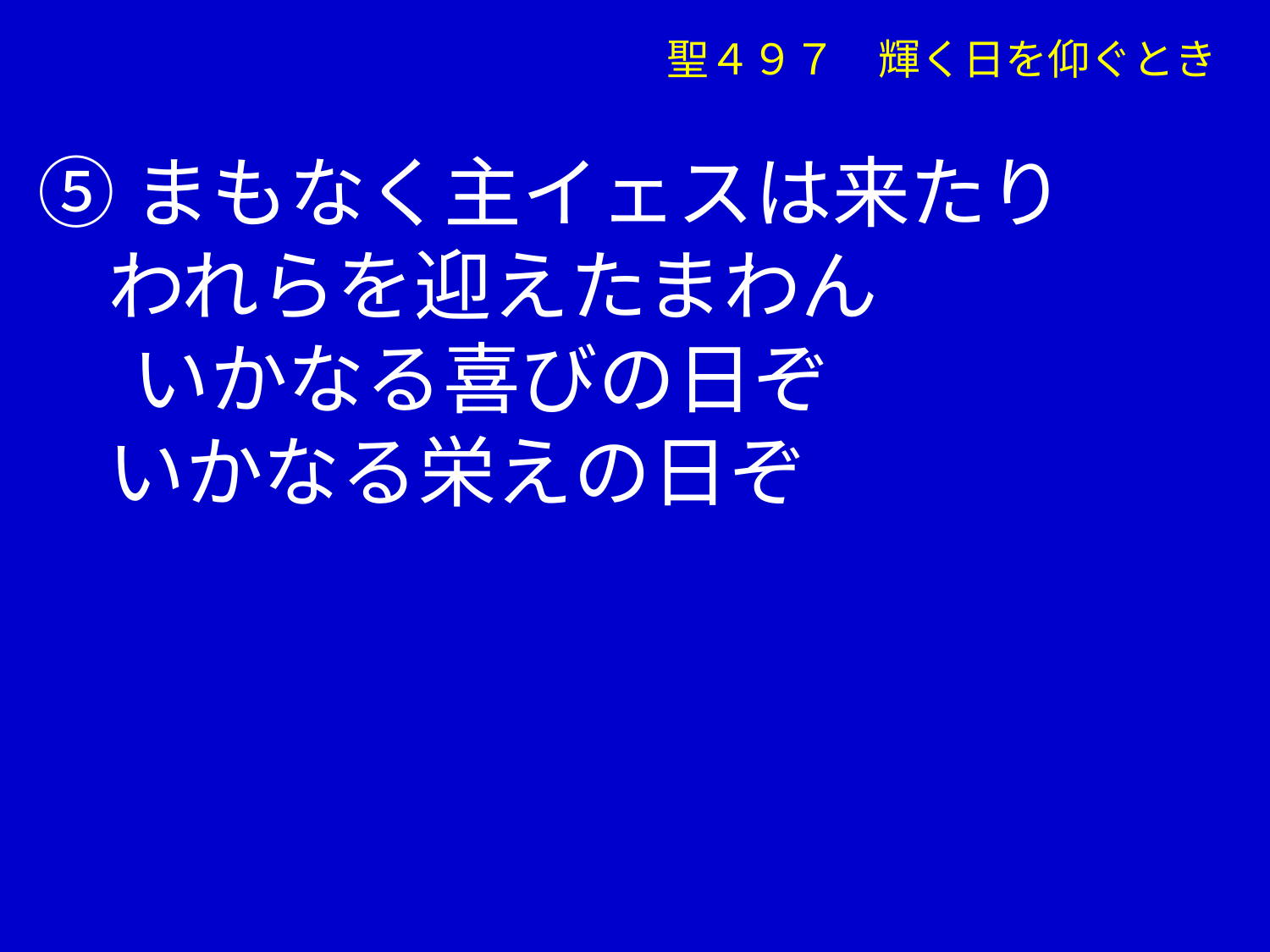

聖４９７　輝く日を仰ぐとき
⑤まもなく主イェスは来たり
   われらを迎えたまわん
　 いかなる喜びの日ぞ
   いかなる栄えの日ぞ